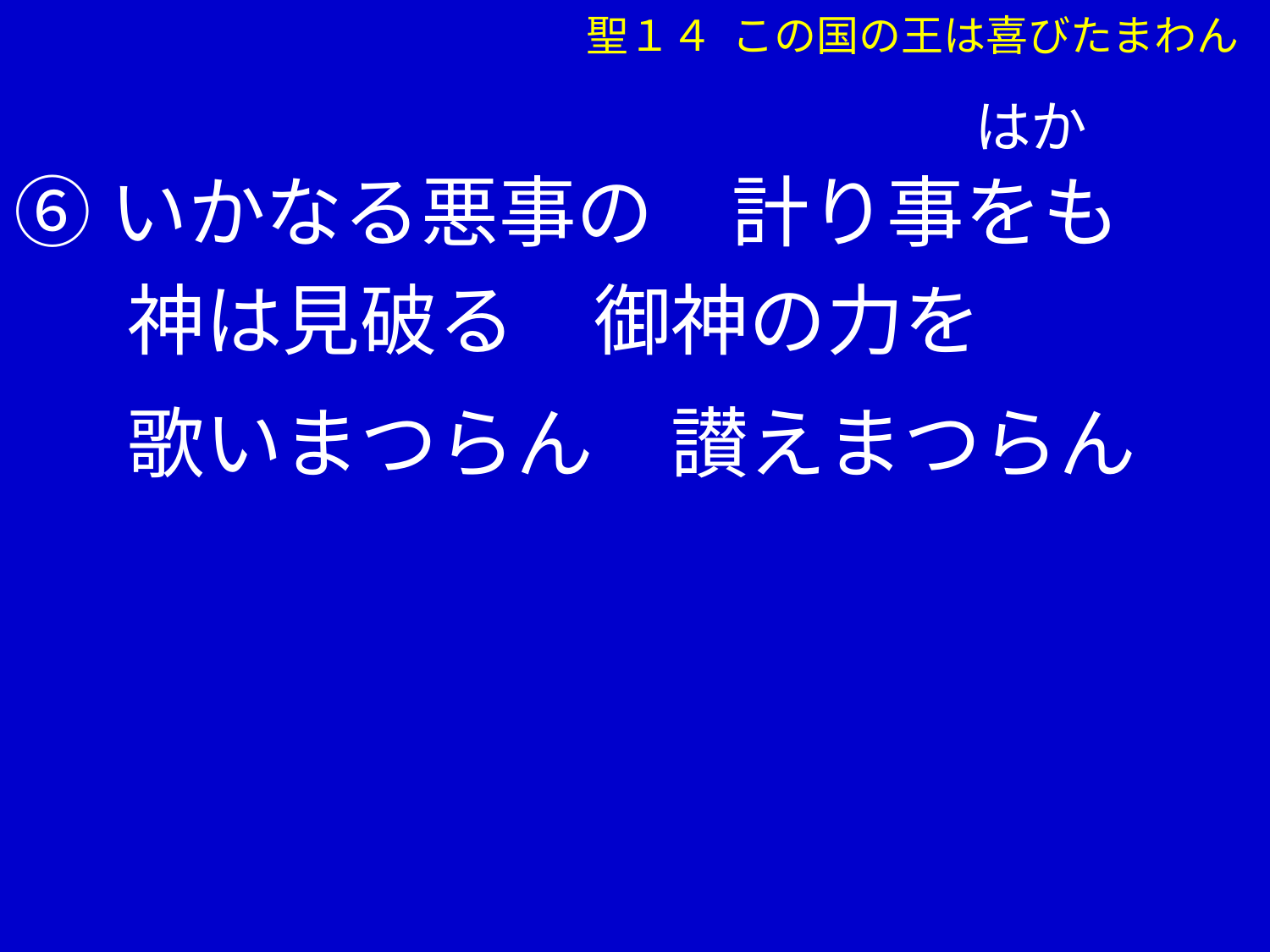

はか
⑥いかなる悪事の　計り事をも
 　神は見破る　御神の力を
 　歌いまつらん　讃えまつらん
聖１４  この国の王は喜びたまわん